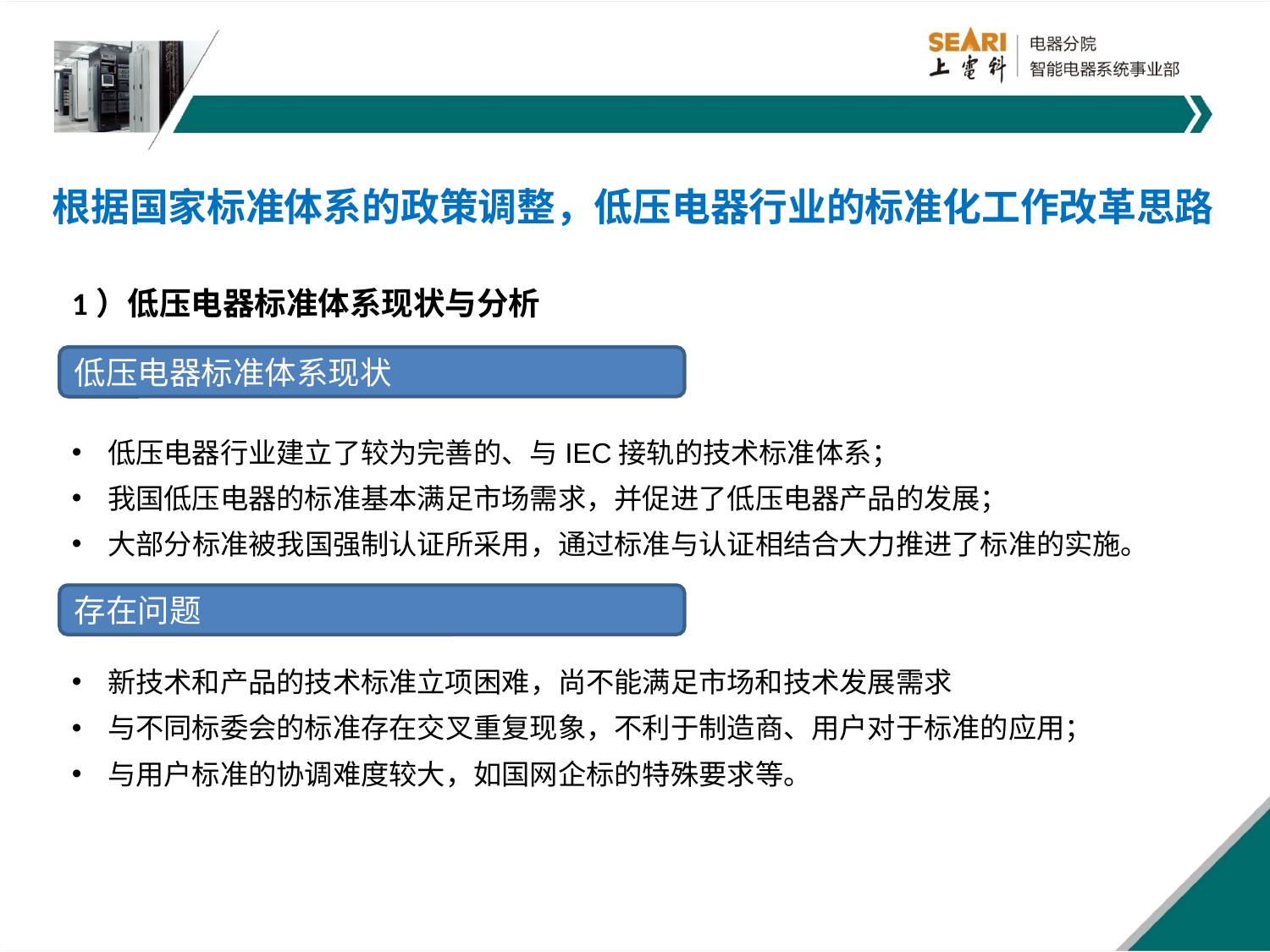

根据国家标准体系的政策调整，低压电器行业的标准化工作改革思路
1）低压电器标准体系现状与分析
低压电器标准体系现状
   低压电器行业建立了较为完善的、与IEC接轨的技术标准体系；
   我国低压电器的标准基本满足市场需求，并促进了低压电器产品的发展；
   大部分标准被我国强制认证所采用，通过标准与认证相结合大力推进了标准的实施。
存在问题
   新技术和产品的技术标准立项困难，尚不能满足市场和技术发展需求
   与不同标委会的标准存在交叉重复现象，不利于制造商、用户对于标准的应用；
   与用户标准的协调难度较大，如国网企标的特殊要求等。